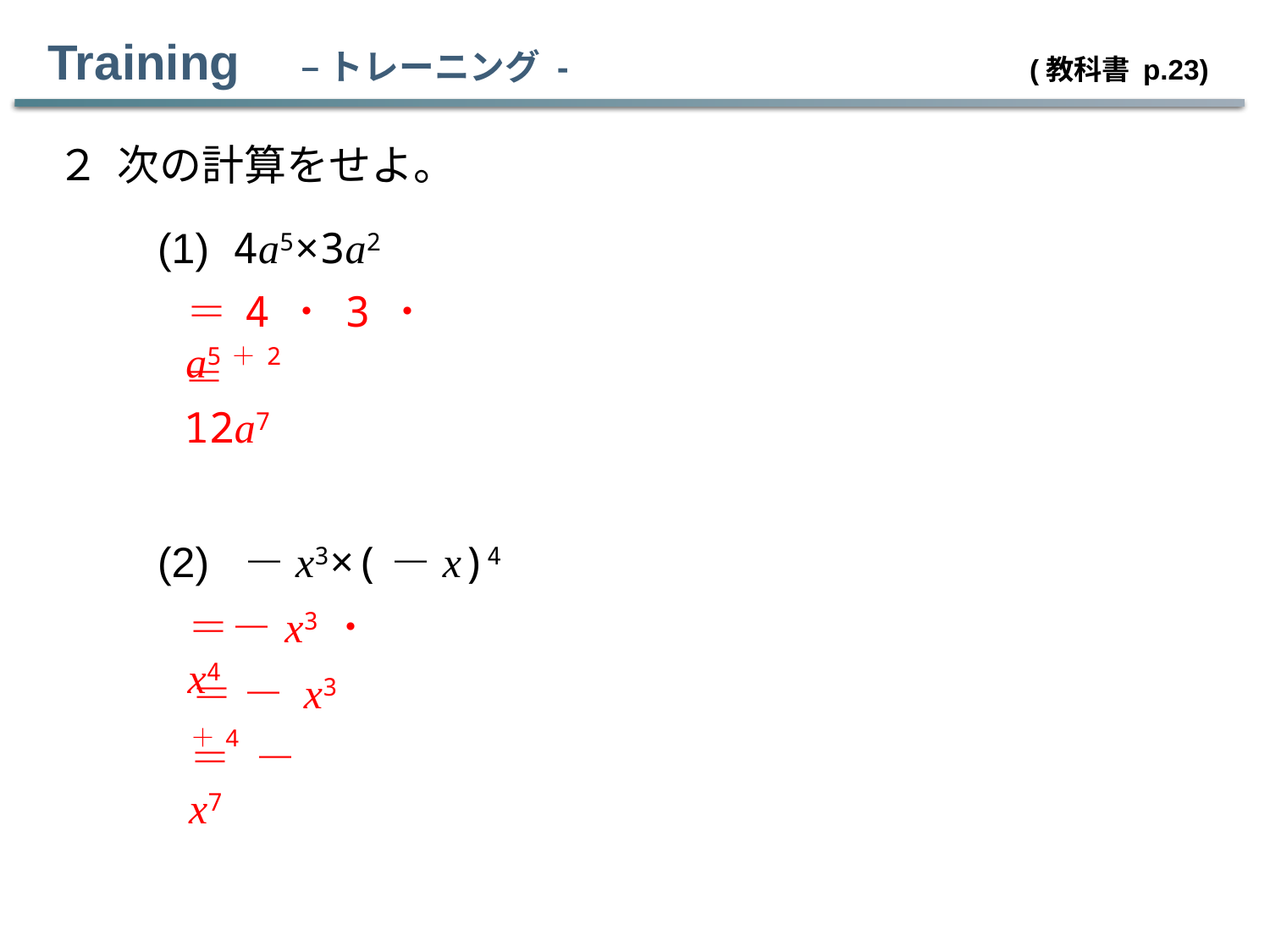

Training　– トレーニング - 　                                  (教科書 p.23)
２
次の計算をせよ。
(1)  4a5×3a2
＝4・3・a5＋2
＝12a7
(2)  －x3×(－x)4
＝－x3・x4
＝－x3＋4
＝－x7